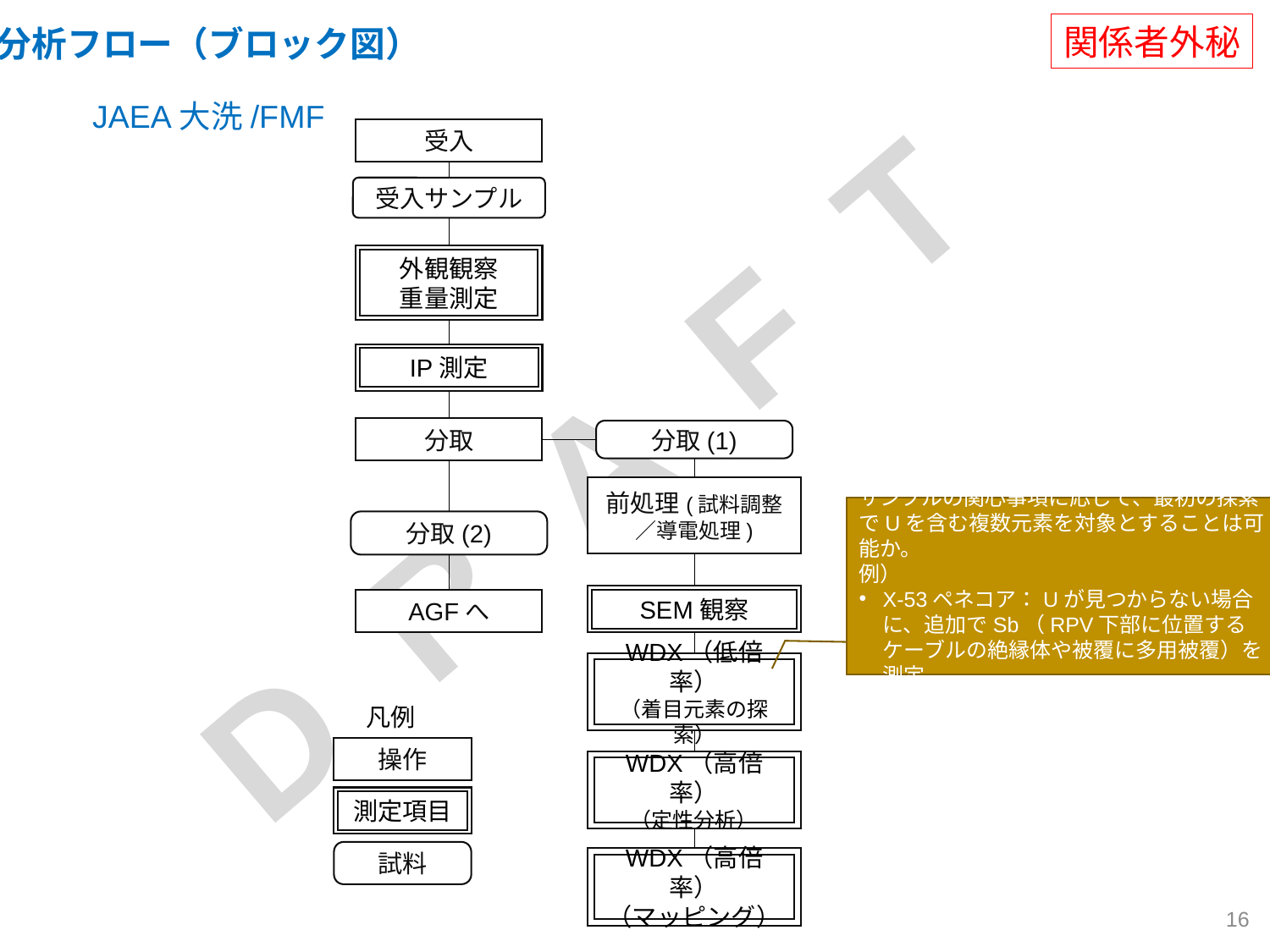

関係者外秘
分析フロー（ブロック図）
JAEA大洗/FMF
受入
受入サンプル
外観観察
重量測定
IP測定
分取
分取(1)
前処理(試料調整／導電処理)
サンプルの関心事項に応じて、最初の探索でUを含む複数元素を対象とすることは可能か。
例）
X-53ペネコア：Uが見つからない場合に、追加でSb（RPV下部に位置するケーブルの絶縁体や被覆に多用被覆）を測定。
分取(2)
SEM観察
AGFへ
WDX（低倍率）
（着目元素の探索）
凡例
操作
WDX（高倍率）
（定性分析）
測定項目
試料
WDX（高倍率）
（マッピング）
16